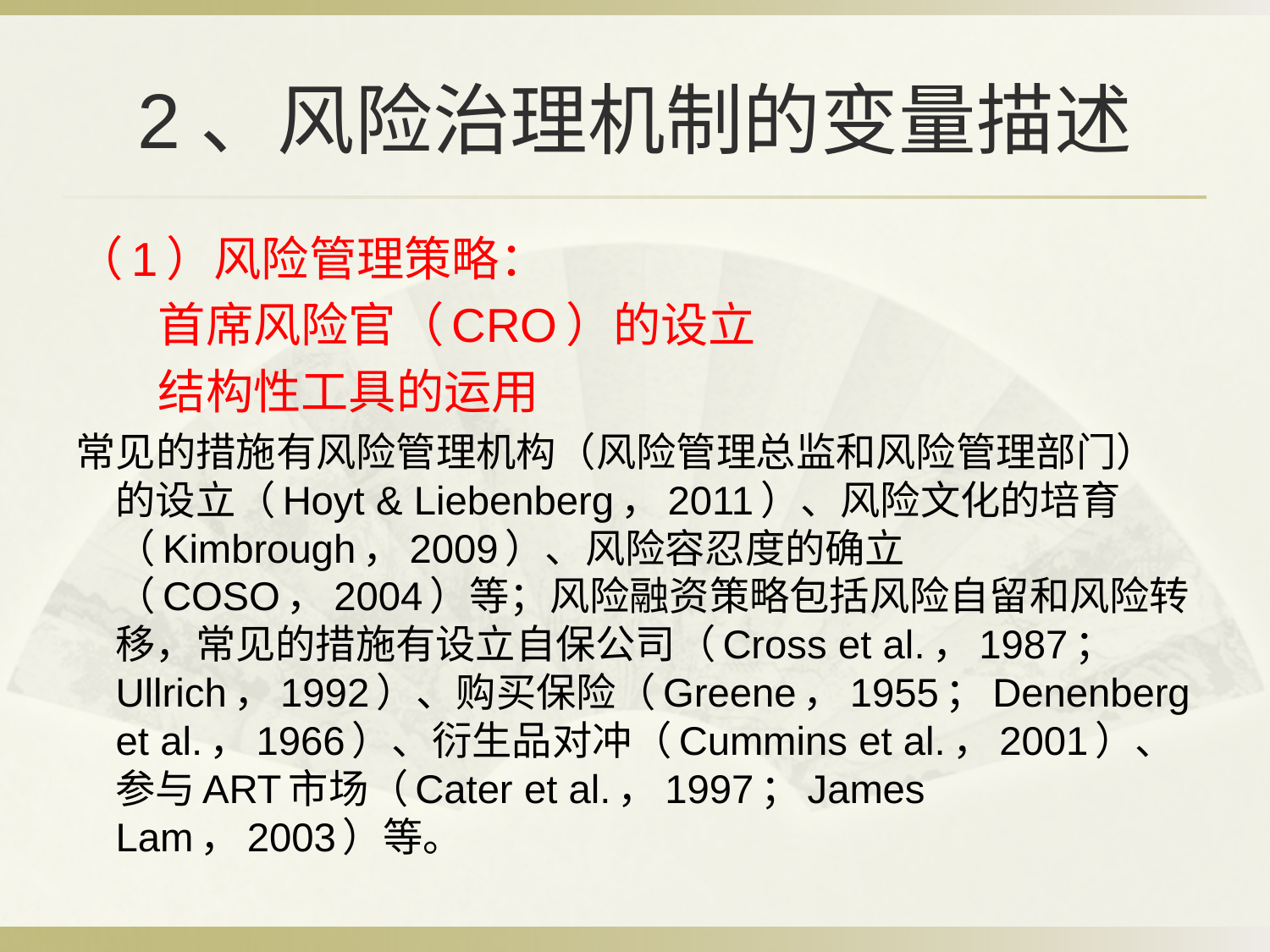

# 2、风险治理机制的变量描述
（1）风险管理策略：
       首席风险官（CRO）的设立
       结构性工具的运用
常见的措施有风险管理机构（风险管理总监和风险管理部门）的设立（Hoyt & Liebenberg，2011）、风险文化的培育（Kimbrough，2009）、风险容忍度的确立（COSO，2004）等；风险融资策略包括风险自留和风险转移，常见的措施有设立自保公司（Cross et al.，1987；Ullrich，1992）、购买保险（Greene，1955；Denenberg et al.，1966）、衍生品对冲（Cummins et al.，2001）、参与ART市场（Cater et al.，1997；James Lam，2003）等。